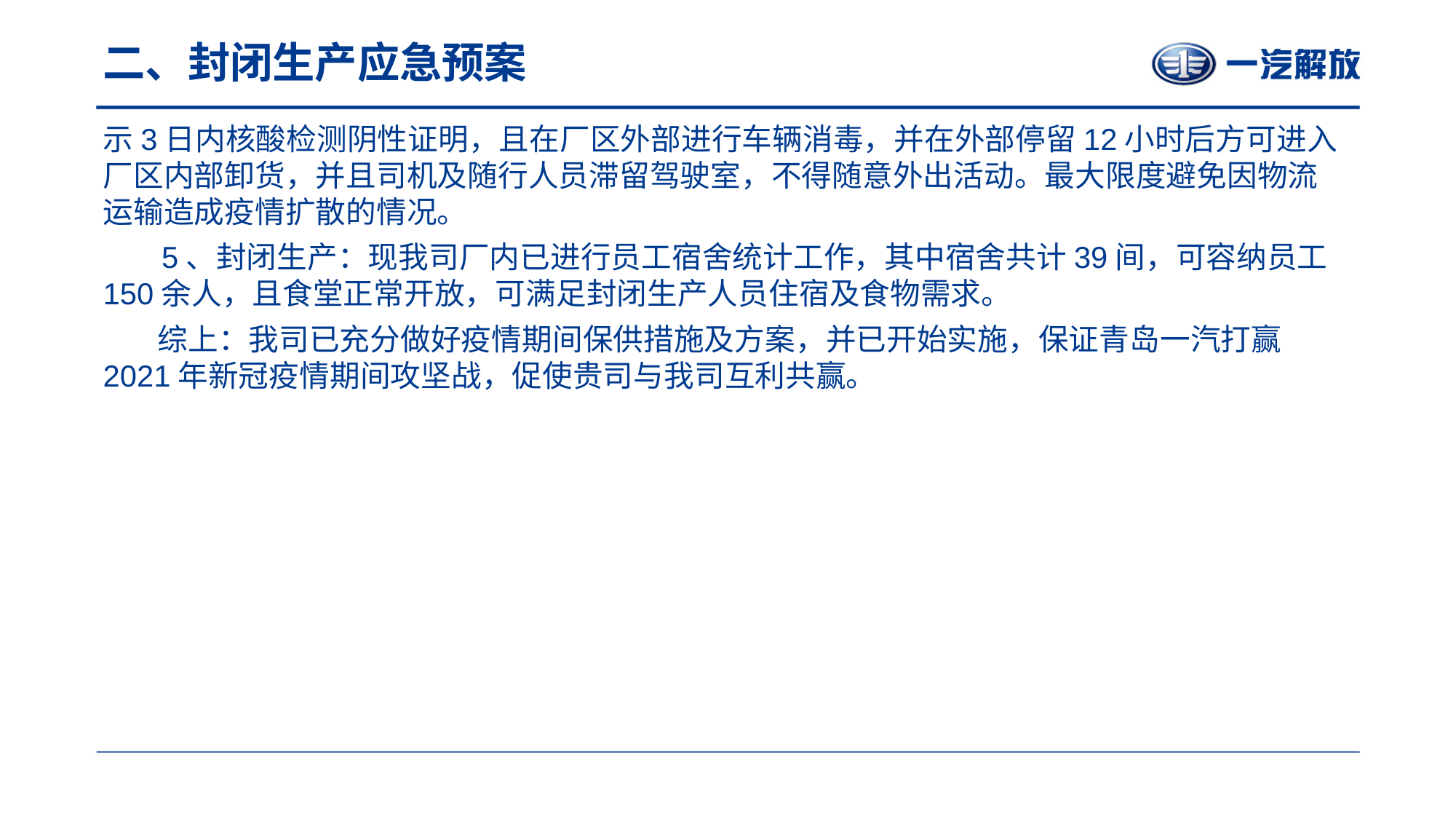

二、封闭生产应急预案
示3日内核酸检测阴性证明，且在厂区外部进行车辆消毒，并在外部停留12小时后方可进入厂区内部卸货，并且司机及随行人员滞留驾驶室，不得随意外出活动。最大限度避免因物流运输造成疫情扩散的情况。
       5、封闭生产：现我司厂内已进行员工宿舍统计工作，其中宿舍共计39间，可容纳员工150余人，且食堂正常开放，可满足封闭生产人员住宿及食物需求。
       综上：我司已充分做好疫情期间保供措施及方案，并已开始实施，保证青岛一汽打赢2021年新冠疫情期间攻坚战，促使贵司与我司互利共赢。

7